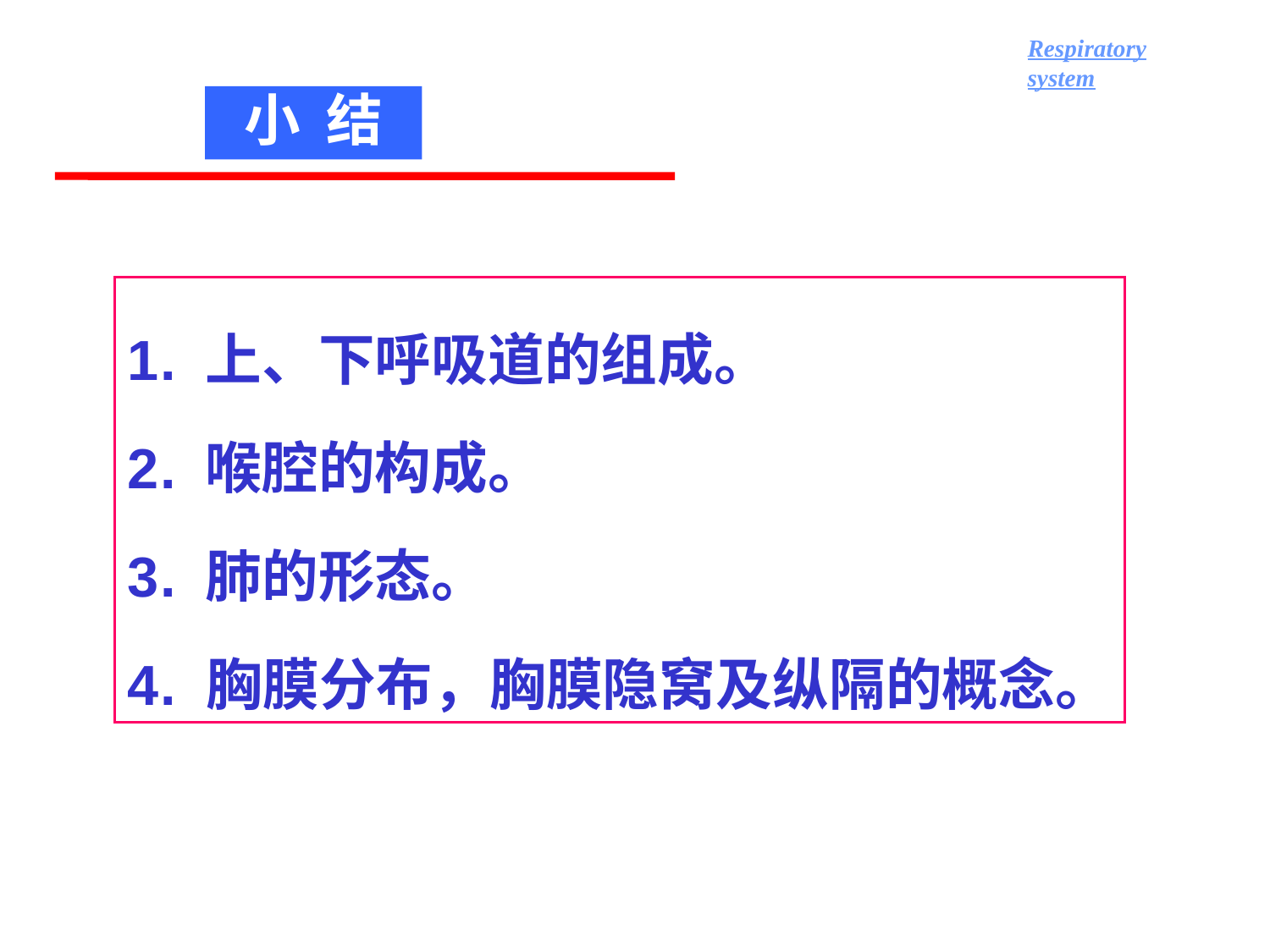

小  结
 上、下呼吸道的组成。
 喉腔的构成。
 肺的形态。
 胸膜分布，胸膜隐窝及纵隔的概念。